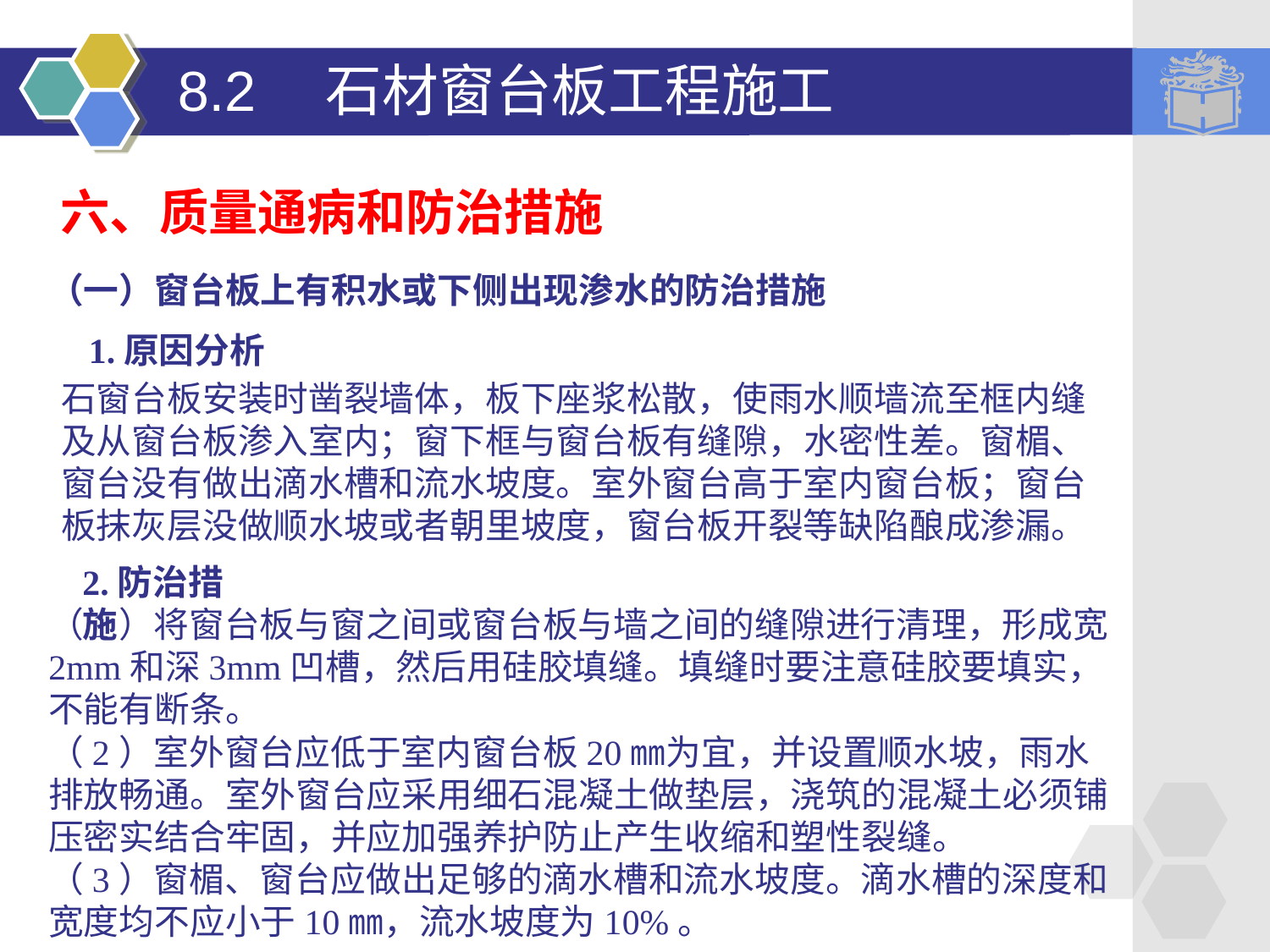

# 8.2　石材窗台板工程施工
六、质量通病和防治措施
（一）窗台板上有积水或下侧出现渗水的防治措施
1.原因分析
石窗台板安装时凿裂墙体，板下座浆松散，使雨水顺墙流至框内缝及从窗台板渗入室内；窗下框与窗台板有缝隙，水密性差。窗楣、窗台没有做出滴水槽和流水坡度。室外窗台高于室内窗台板；窗台板抹灰层没做顺水坡或者朝里坡度，窗台板开裂等缺陷酿成渗漏。
2.防治措施
（1）将窗台板与窗之间或窗台板与墙之间的缝隙进行清理，形成宽2mm和深3mm凹槽，然后用硅胶填缝。填缝时要注意硅胶要填实，不能有断条。
（2）室外窗台应低于室内窗台板20㎜为宜，并设置顺水坡，雨水排放畅通。室外窗台应采用细石混凝土做垫层，浇筑的混凝土必须铺压密实结合牢固，并应加强养护防止产生收缩和塑性裂缝。
（3）窗楣、窗台应做出足够的滴水槽和流水坡度。滴水槽的深度和宽度均不应小于10㎜，流水坡度为10%。